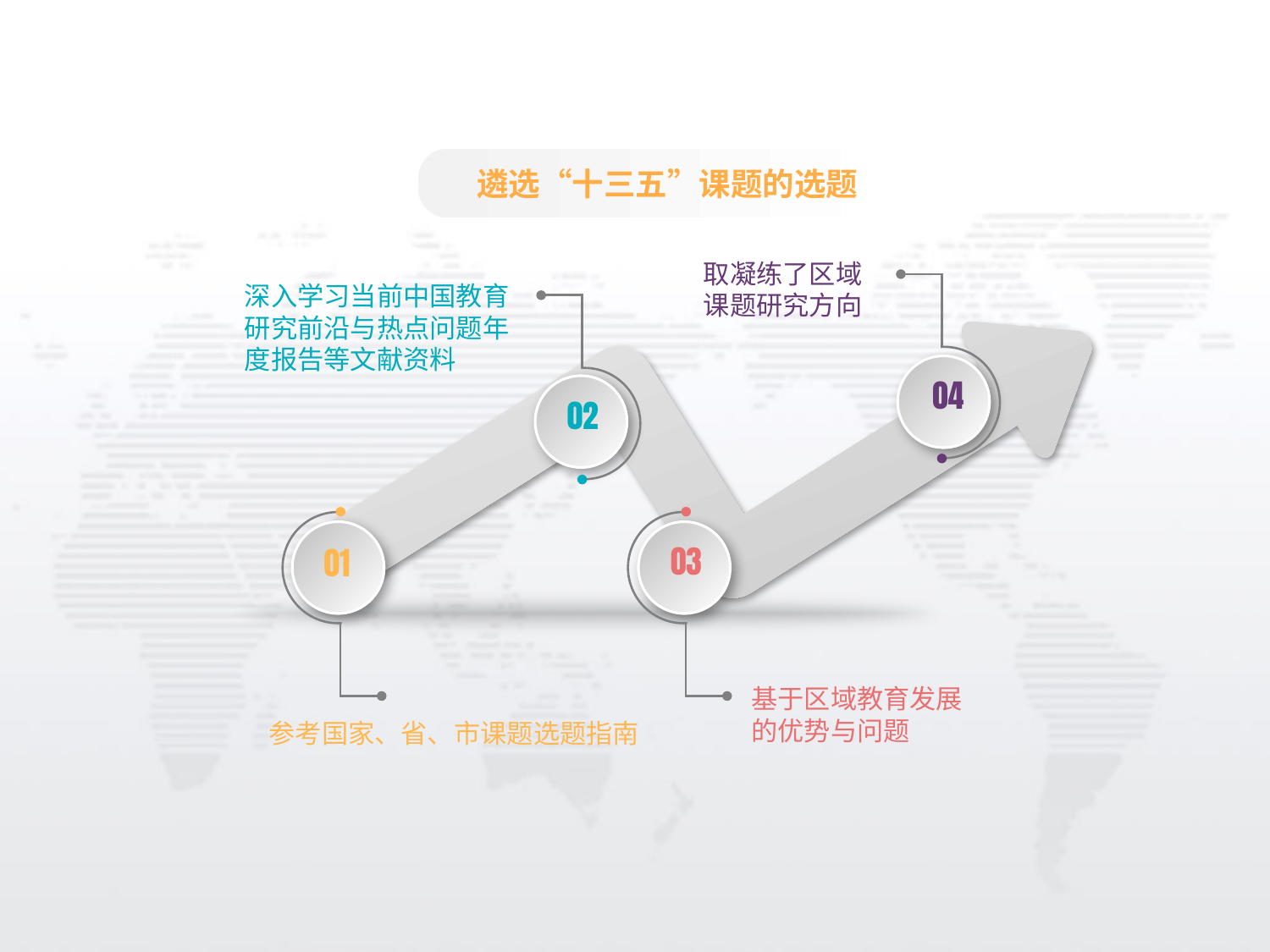

遴选“十三五”课题的选题
取凝练了区域课题研究方向

04

深入学习当前中国教育研究前沿与热点问题年度报告等文献资料

02

01

参考国家、省、市课题选题指南

03

基于区域教育发展的优势与问题